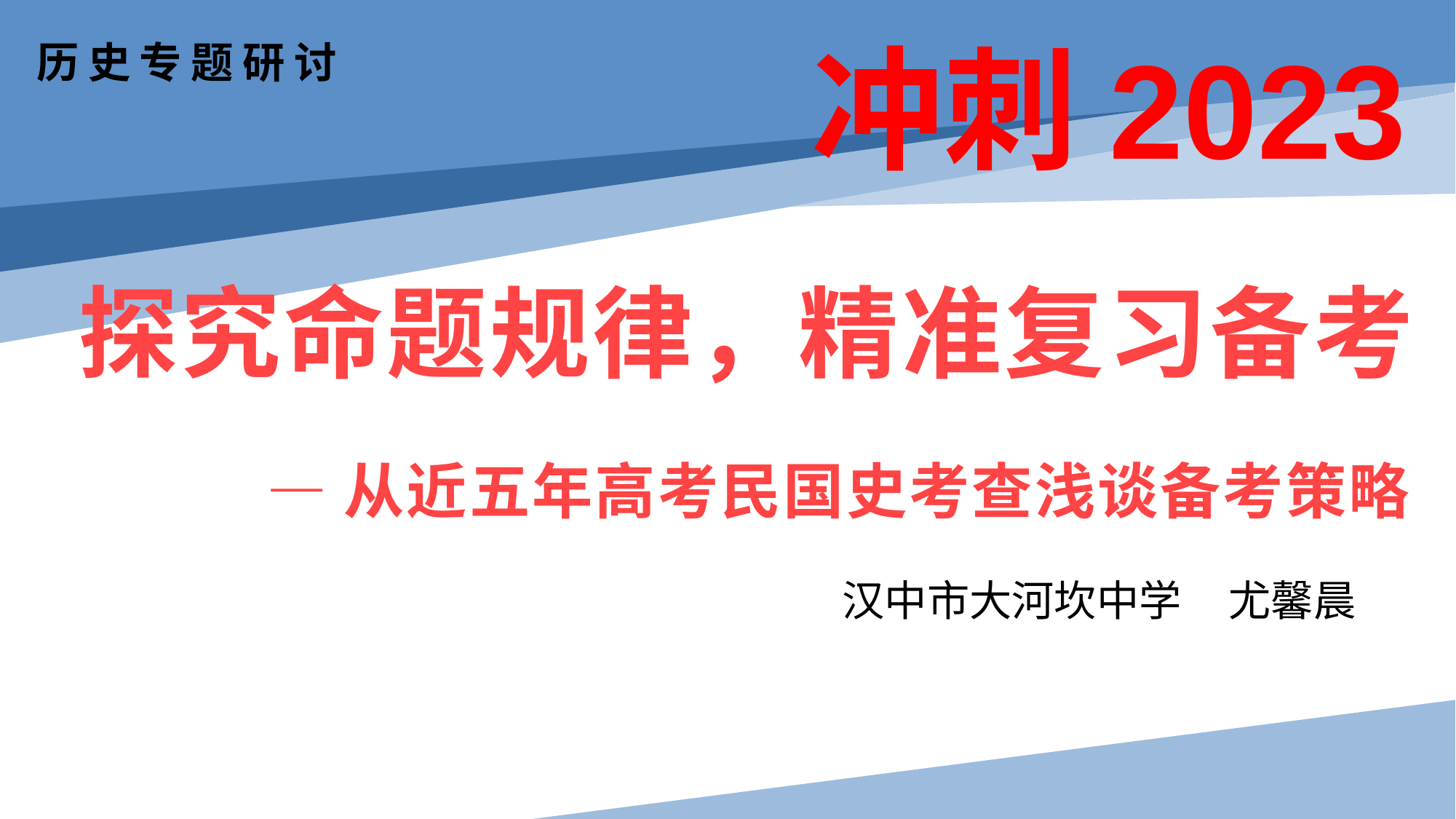

# 历史专题研讨
冲刺2023
 探究命题规律，精准复习备考
       —从近五年高考民国史考查浅谈备考策略
汉中市大河坎中学     尤馨晨
1